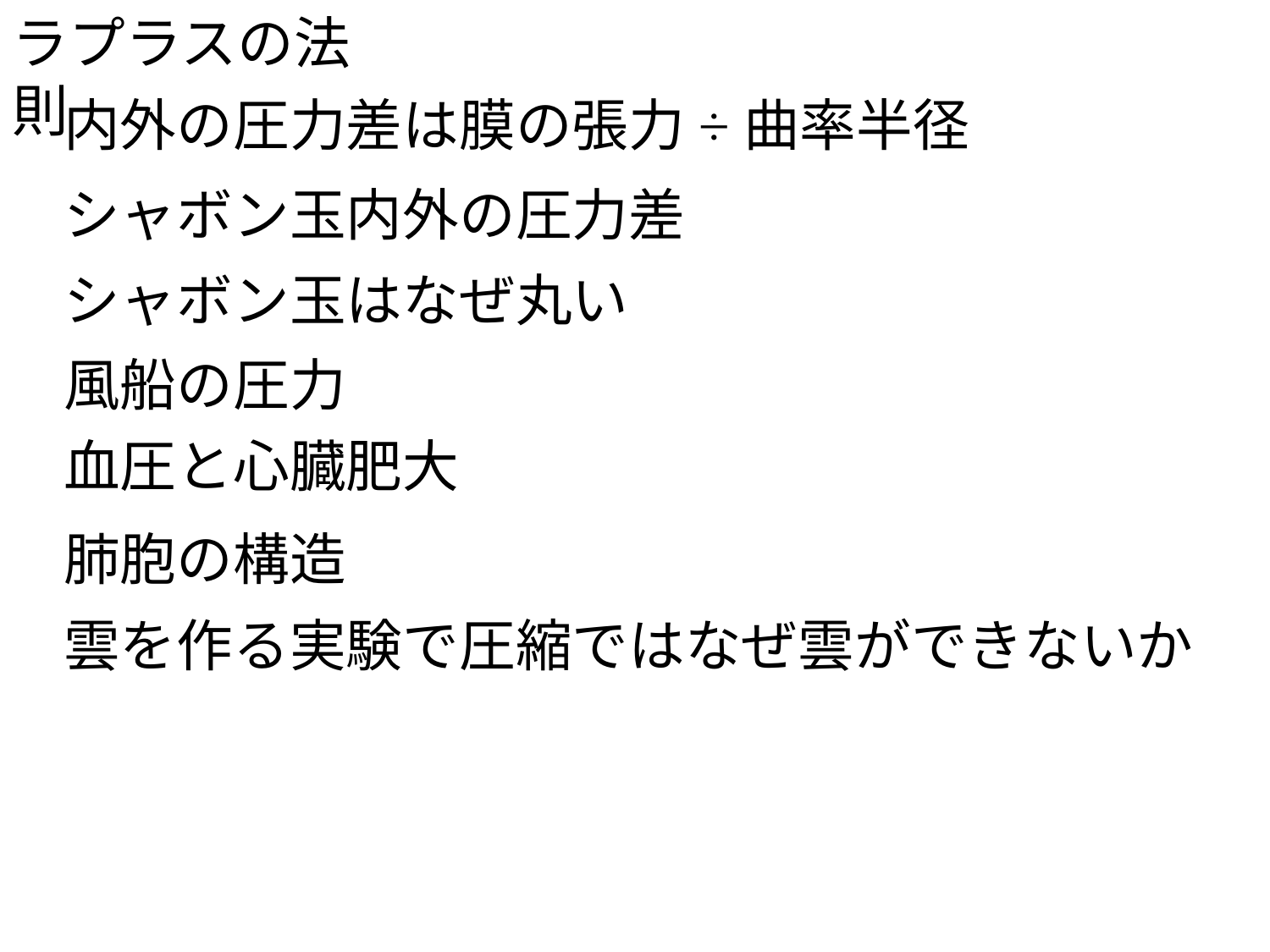

ラプラスの法則
内外の圧力差は膜の張力÷曲率半径
シャボン玉内外の圧力差
シャボン玉はなぜ丸い
風船の圧力
血圧と心臓肥大
肺胞の構造
雲を作る実験で圧縮ではなぜ雲ができないか